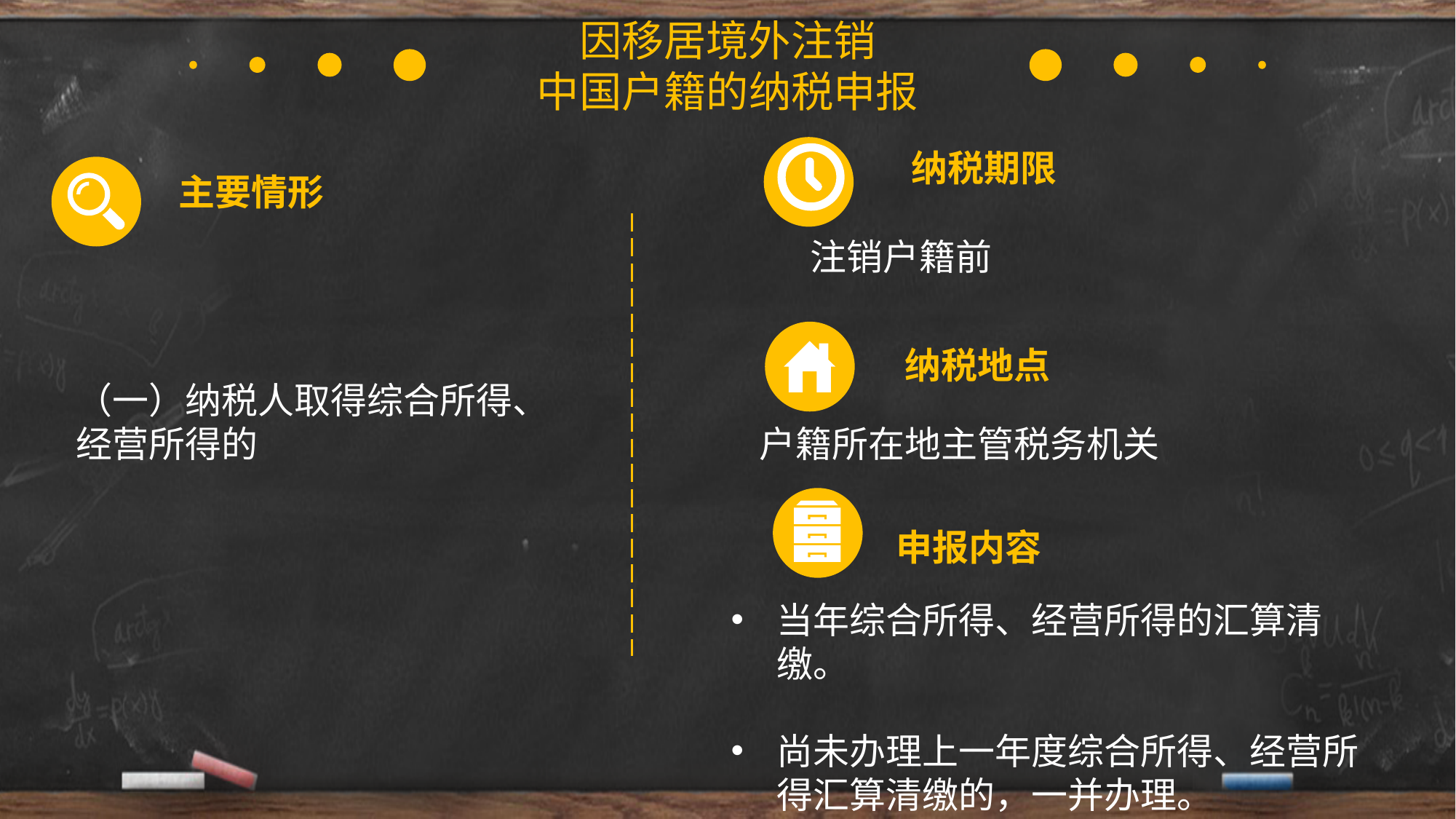

因移居境外注销
中国户籍的纳税申报

纳税期限

主要情形

注销户籍前

纳税地点

（一）纳税人取得综合所得、经营所得的
户籍所在地主管税务机关

申报内容
当年综合所得、经营所得的汇算清缴。

尚未办理上一年度综合所得、经营所得汇算清缴的，一并办理。